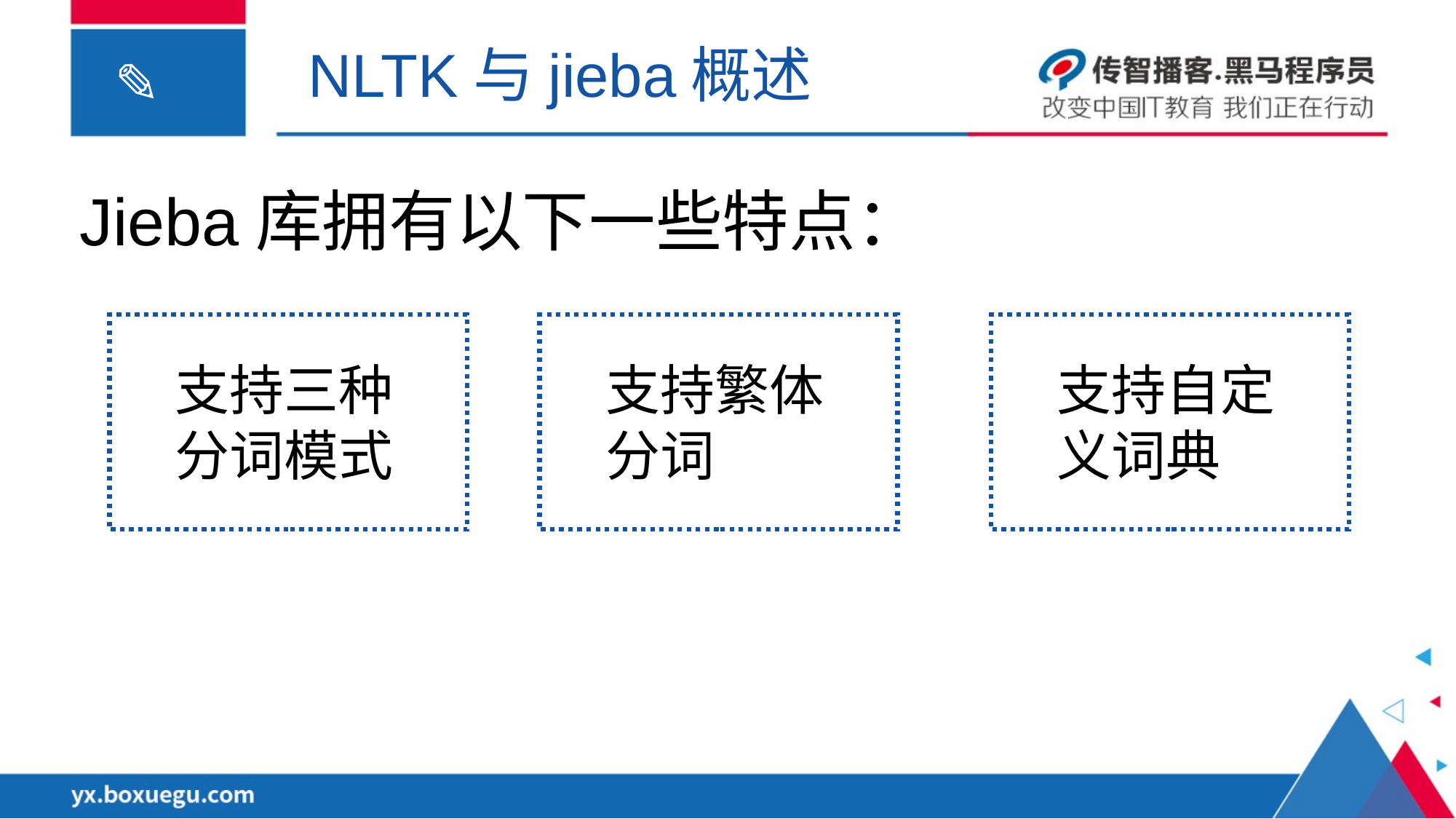

NLTK与jieba概述
Jieba库拥有以下一些特点：

支持三种分词模式

支持繁体分词

支持自定义词典